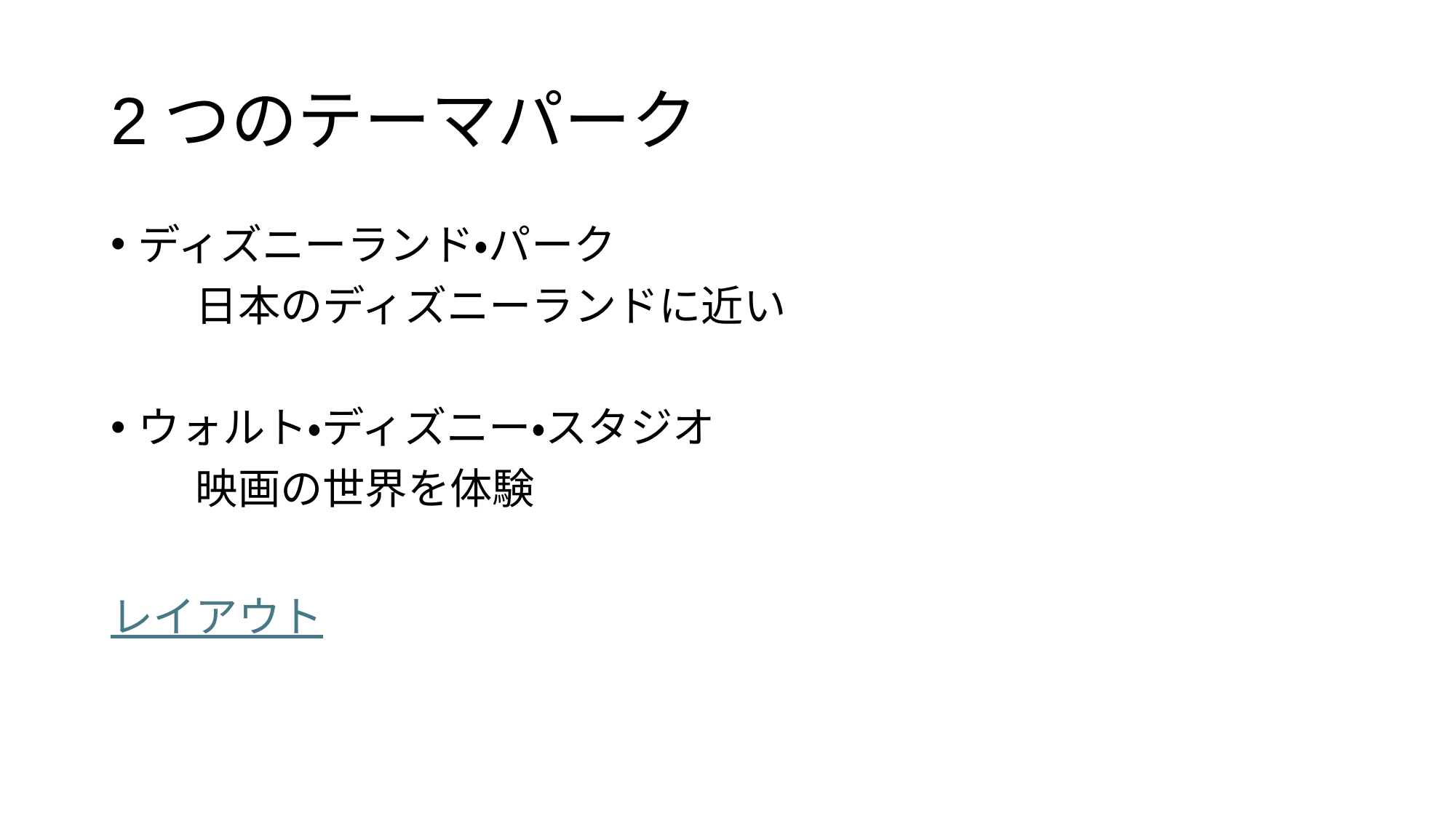

# 2つのテーマパーク
ディズニーランド・パーク
　　日本のディズニーランドに近い

ウォルト・ディズニー・スタジオ
　　映画の世界を体験

レイアウト